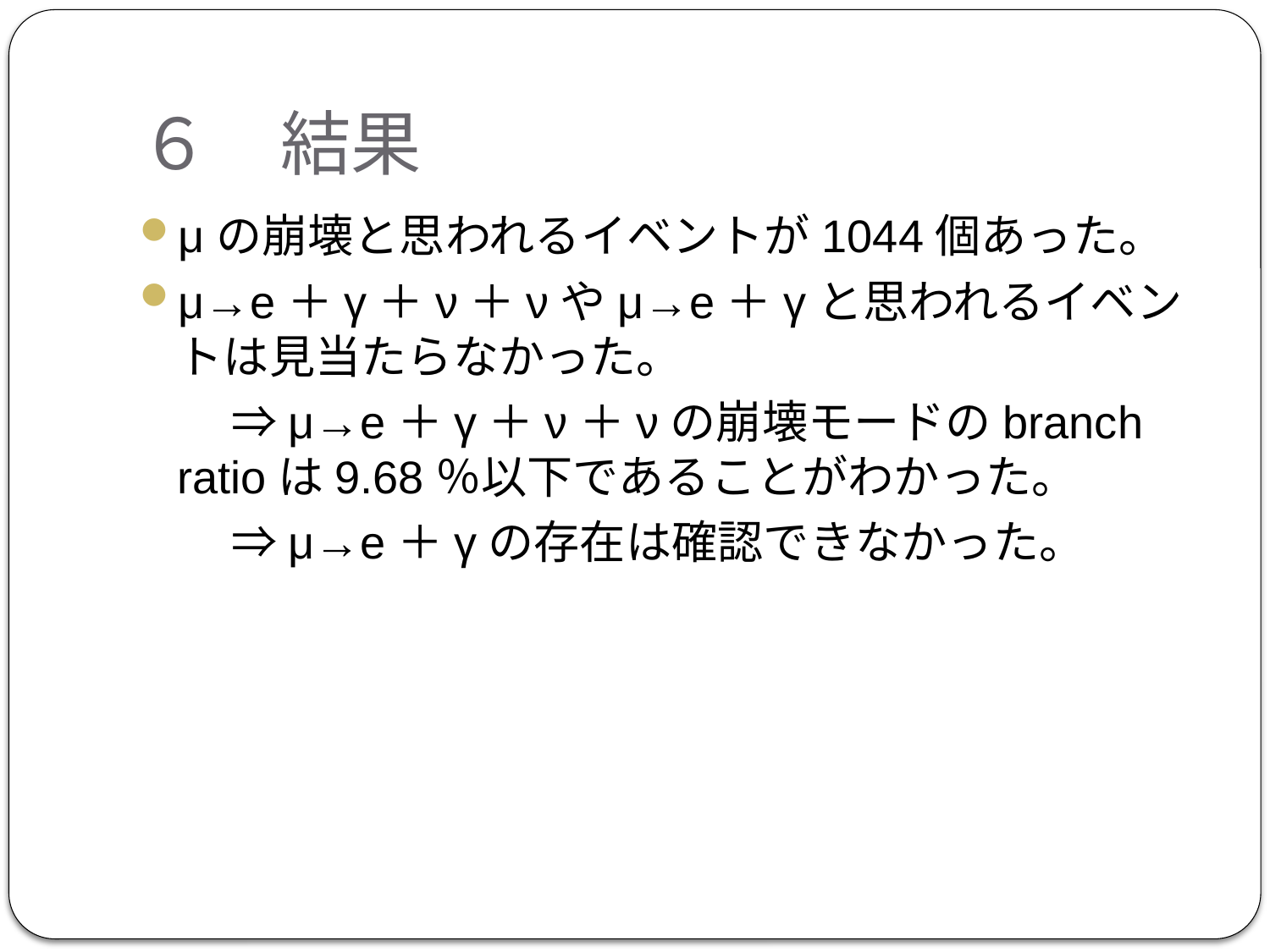

# ６　結果
μの崩壊と思われるイベントが1044個あった。
μ→e＋γ＋ν＋νやμ→e＋γと思われるイベントは見当たらなかった。
　　⇒μ→e＋γ＋ν＋νの崩壊モードのbranch ratioは9.68％以下であることがわかった。
　　⇒μ→e＋γの存在は確認できなかった。